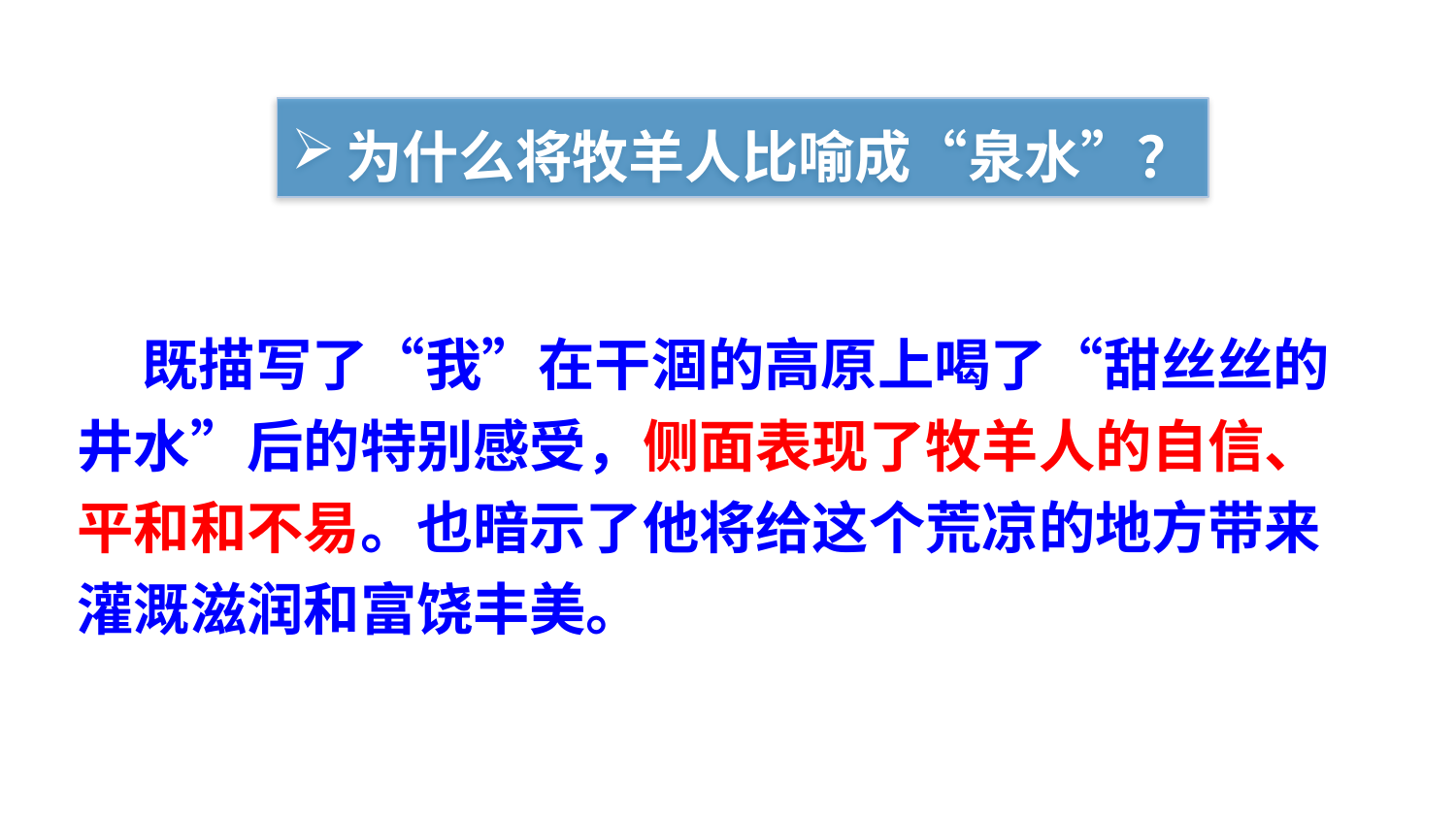

为什么将牧羊人比喻成“泉水”？
    既描写了“我”在干涸的高原上喝了“甜丝丝的井水”后的特别感受，侧面表现了牧羊人的自信、平和和不易。也暗示了他将给这个荒凉的地方带来灌溉滋润和富饶丰美。